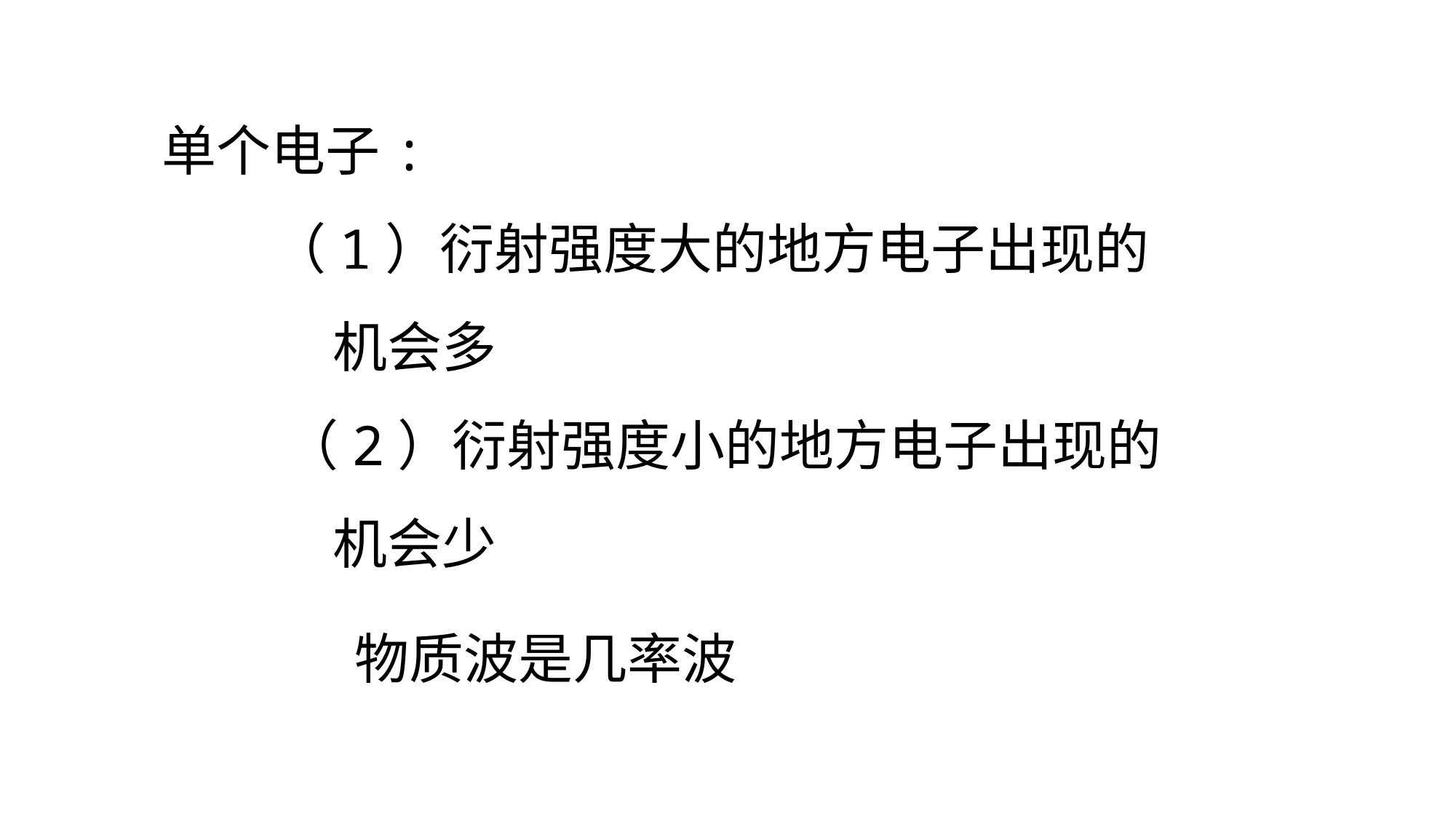

单个电子:
        （1）衍射强度大的地方电子出现的
             机会多
         （2）衍射强度小的地方电子出现的
             机会少
物质波是几率波